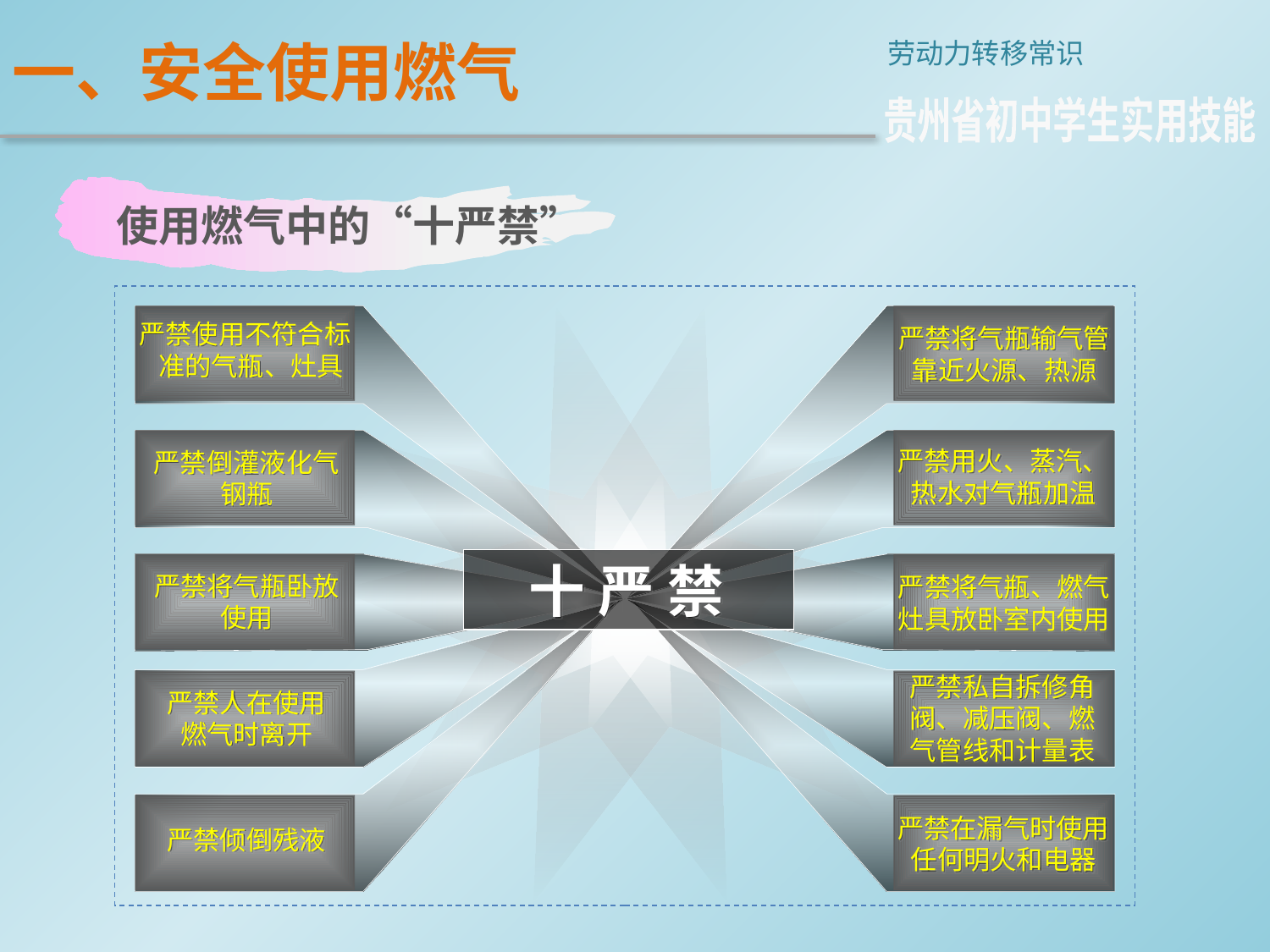

一、安全使用燃气
劳动力转移常识
贵州省初中学生实用技能

使用燃气中的“十严禁”

严禁使用不符合标准的气瓶、灶具

严禁将气瓶输气管
靠近火源、热源

严禁倒灌液化气
钢瓶

严禁用火、蒸汽、
热水对气瓶加温

十 严 禁

严禁将气瓶卧放
使用

严禁将气瓶、燃气
灶具放卧室内使用

严禁人在使用
燃气时离开

严禁倾倒残液

严禁私自拆修角
阀、减压阀、燃
气管线和计量表

严禁在漏气时使用
任何明火和电器